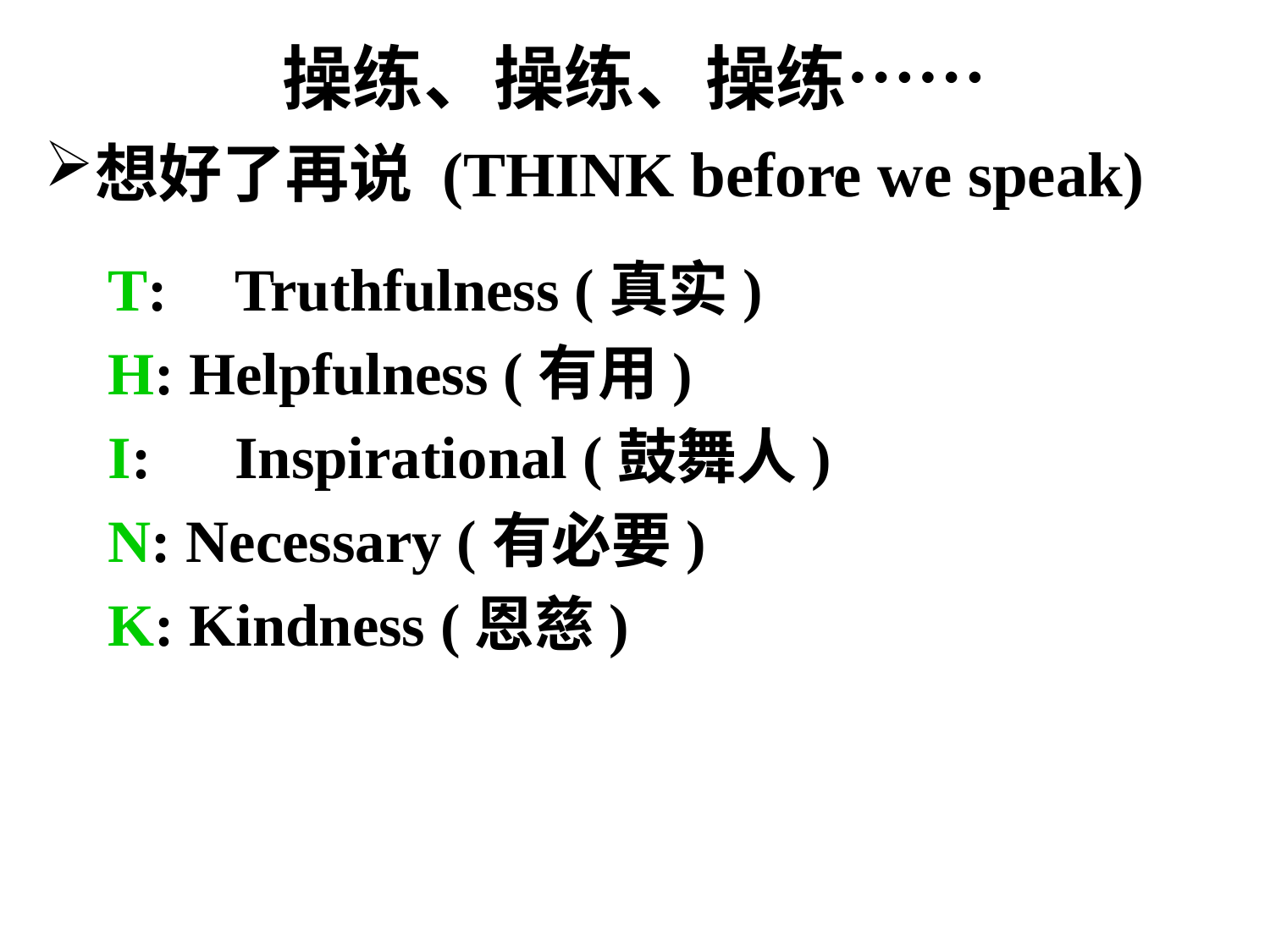

# 操练、操练、操练……
想好了再说 (THINK before we speak)

T:	Truthfulness (真实)
H: Helpfulness (有用)
I:	Inspirational (鼓舞人)
N: Necessary (有必要)
K: Kindness (恩慈)